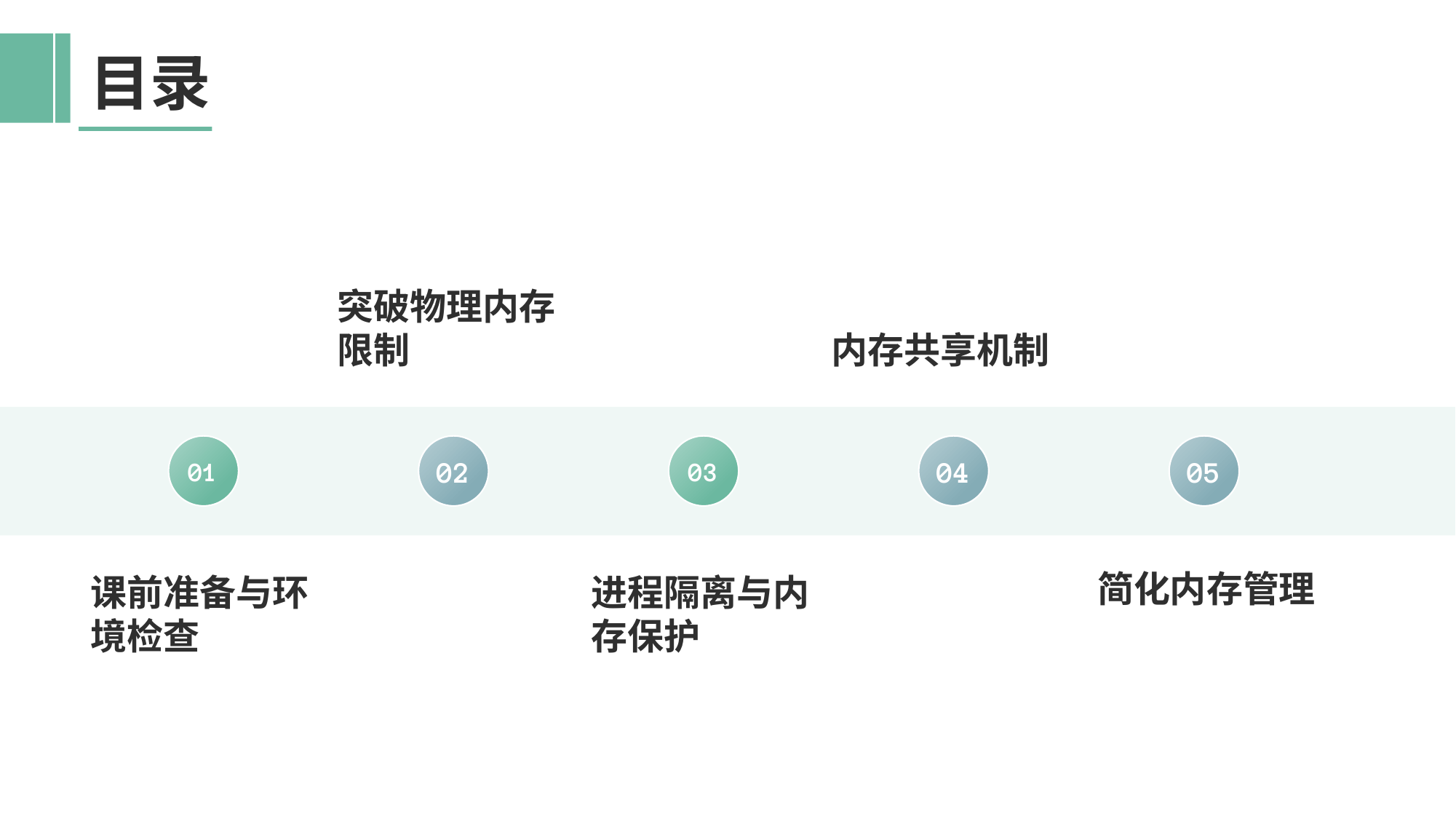

目录

突破物理内存限制

02
内存共享机制

04

01

课前准备与环境检查
03

简化内存管理
进程隔离与内存保护
05